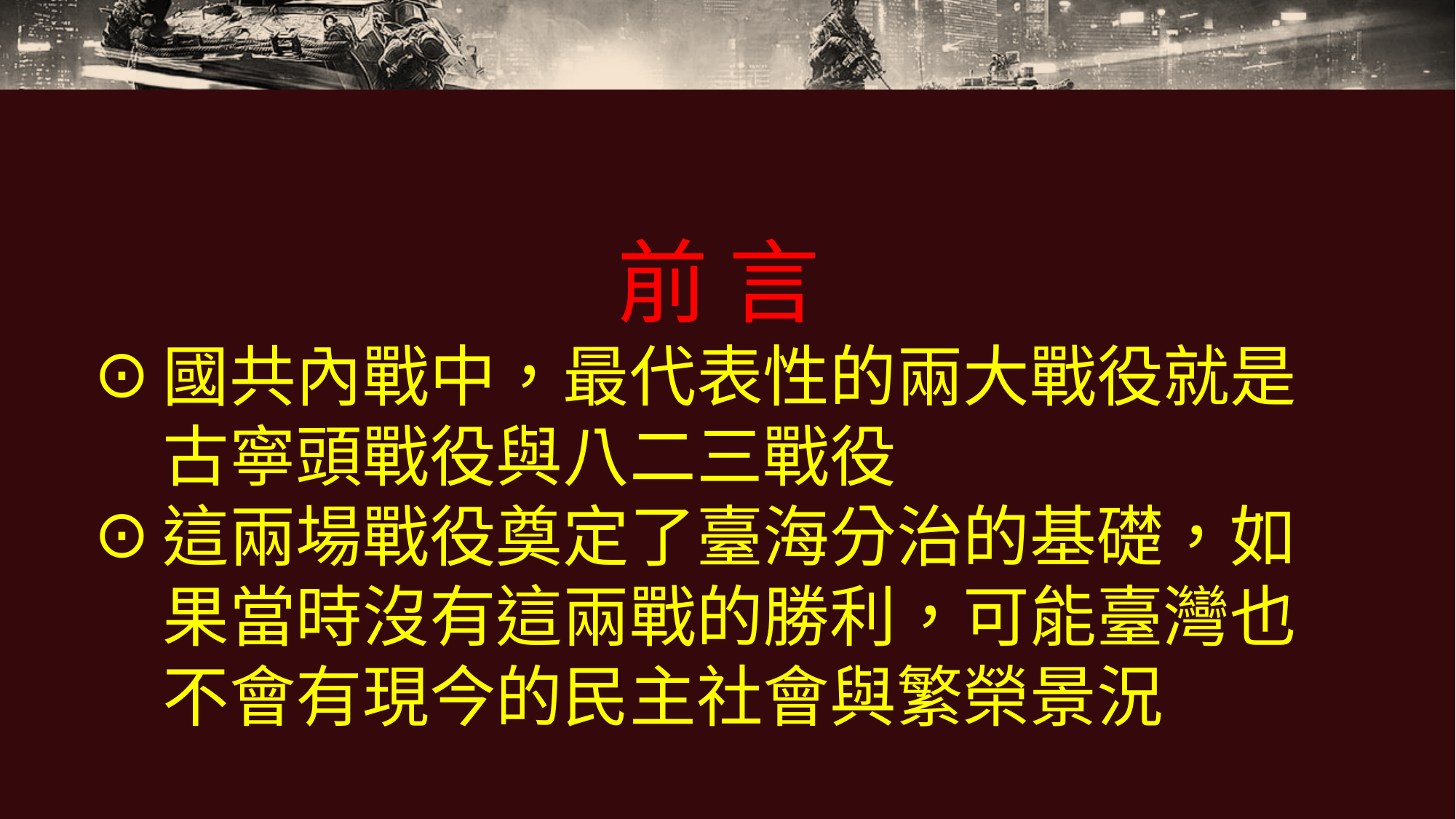

前 言
國共內戰中，最代表性的兩大戰役就是古寧頭戰役與八二三戰役
這兩場戰役奠定了臺海分治的基礎，如果當時沒有這兩戰的勝利，可能臺灣也不會有現今的民主社會與繁榮景況